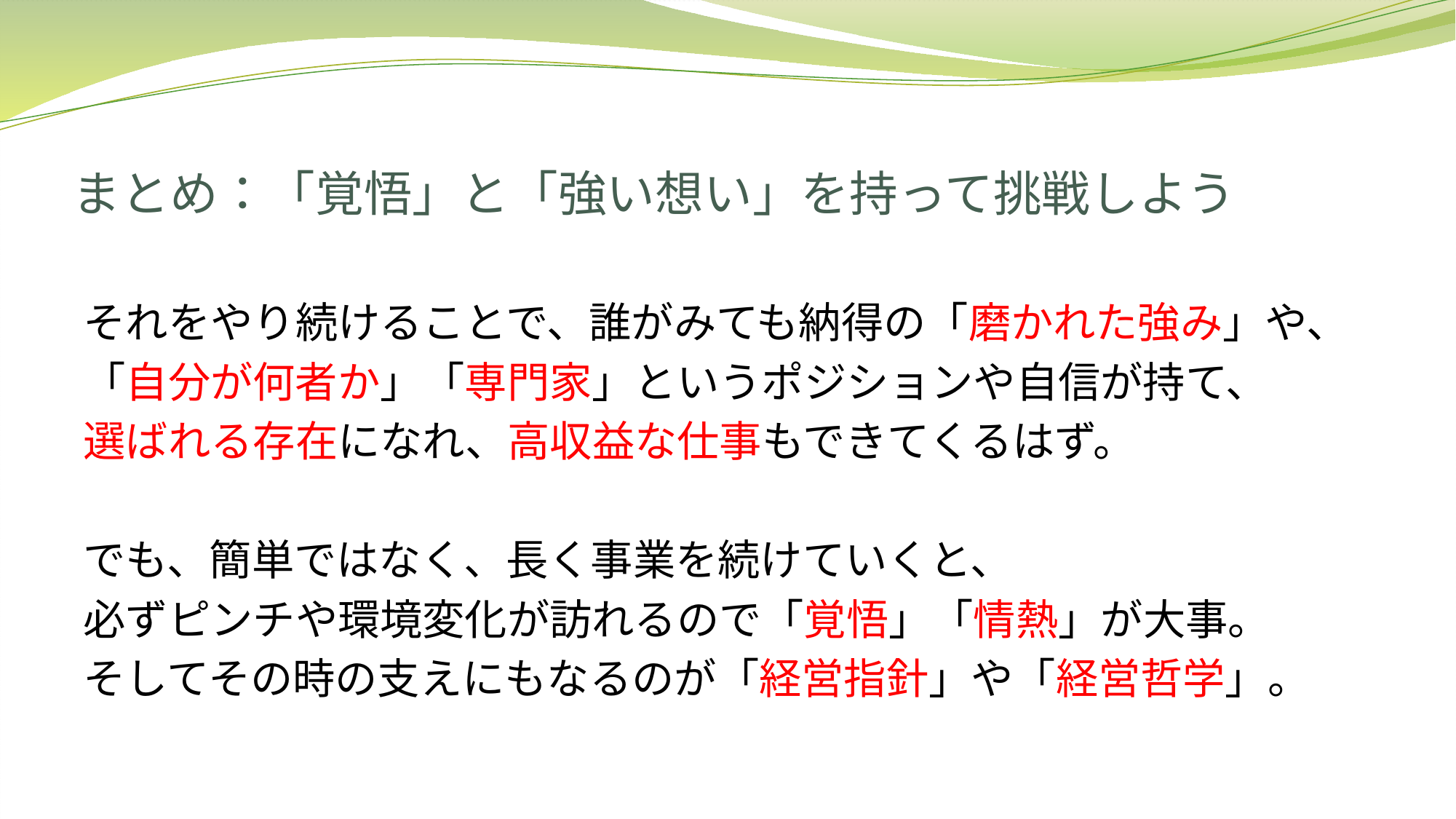

# まとめ：「覚悟」と「強い想い」を持って挑戦しよう

それをやり続けることで、誰がみても納得の「磨かれた強み」や、
「自分が何者か」「専門家」というポジションや自信が持て、
選ばれる存在になれ、高収益な仕事もできてくるはず。

でも、簡単ではなく、長く事業を続けていくと、
必ずピンチや環境変化が訪れるので「覚悟」「情熱」が大事。
そしてその時の支えにもなるのが「経営指針」や「経営哲学」。